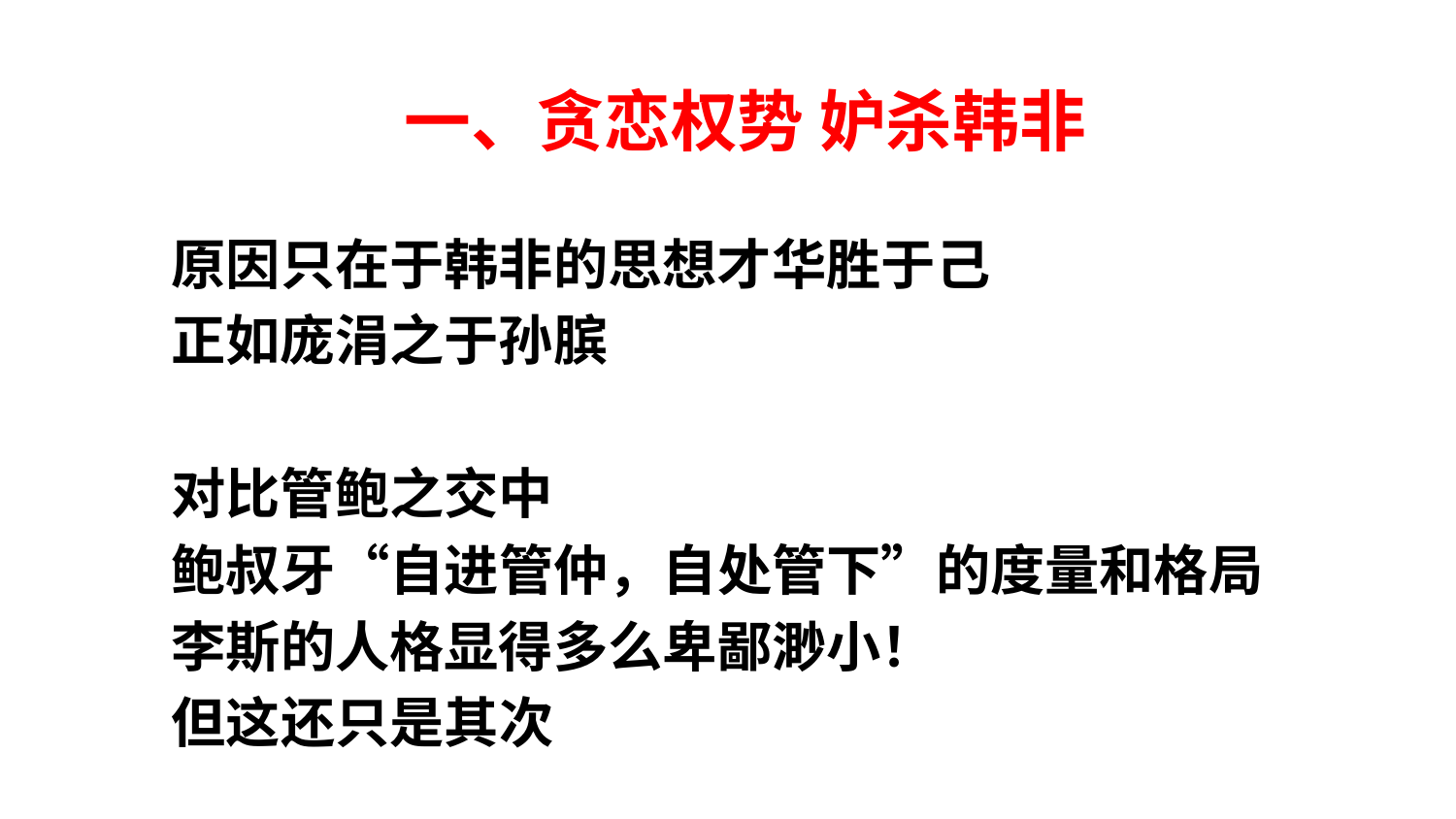

一、贪恋权势 妒杀韩非

原因只在于韩非的思想才华胜于己
正如庞涓之于孙膑

对比管鲍之交中
鲍叔牙“自进管仲，自处管下”的度量和格局
李斯的人格显得多么卑鄙渺小！
但这还只是其次